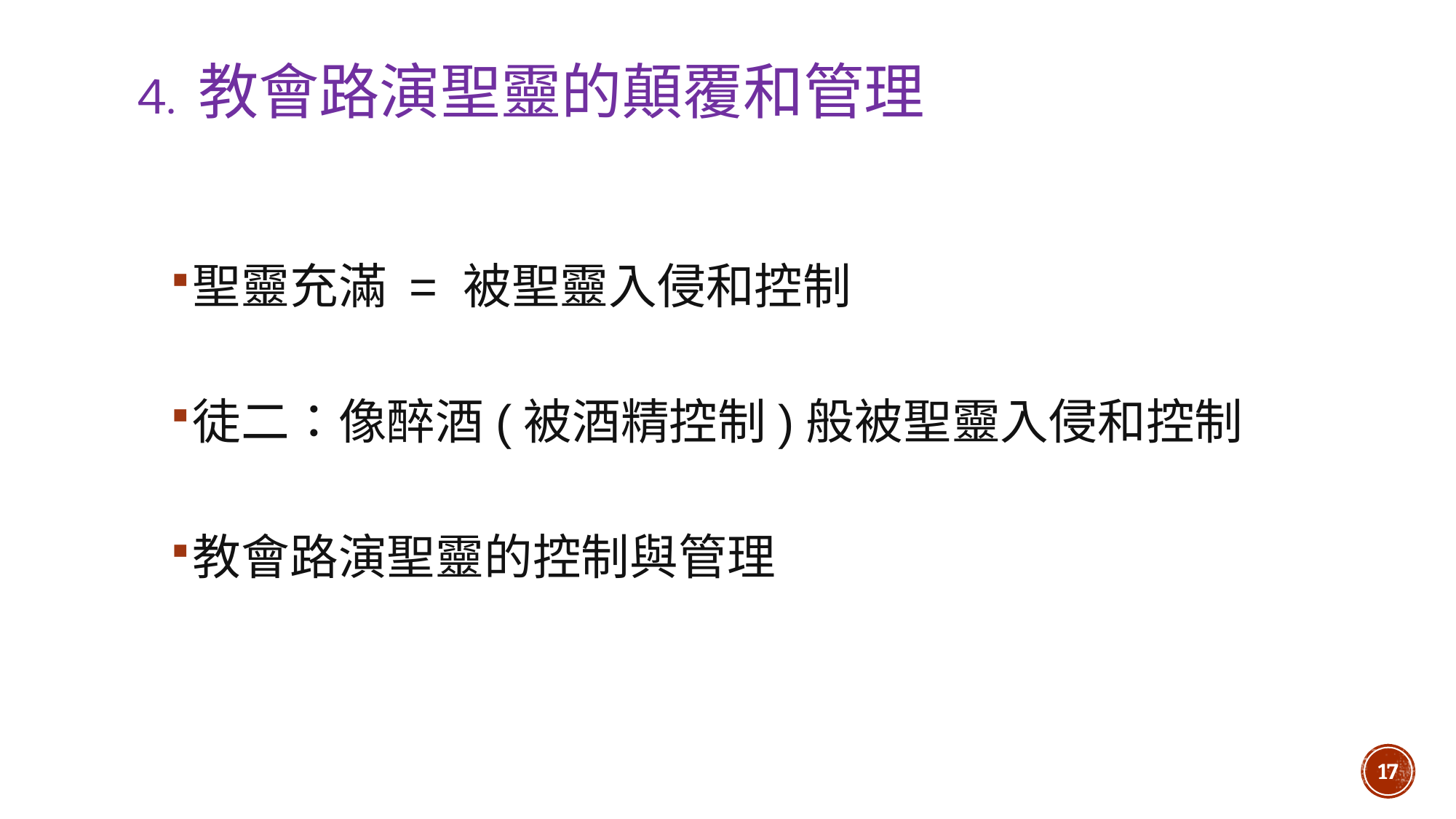

4. 教會路演聖靈的顛覆和管理

聖靈充滿 = 被聖靈入侵和控制

徒二：像醉酒(被酒精控制)般被聖靈入侵和控制

教會路演聖靈的控制與管理

17